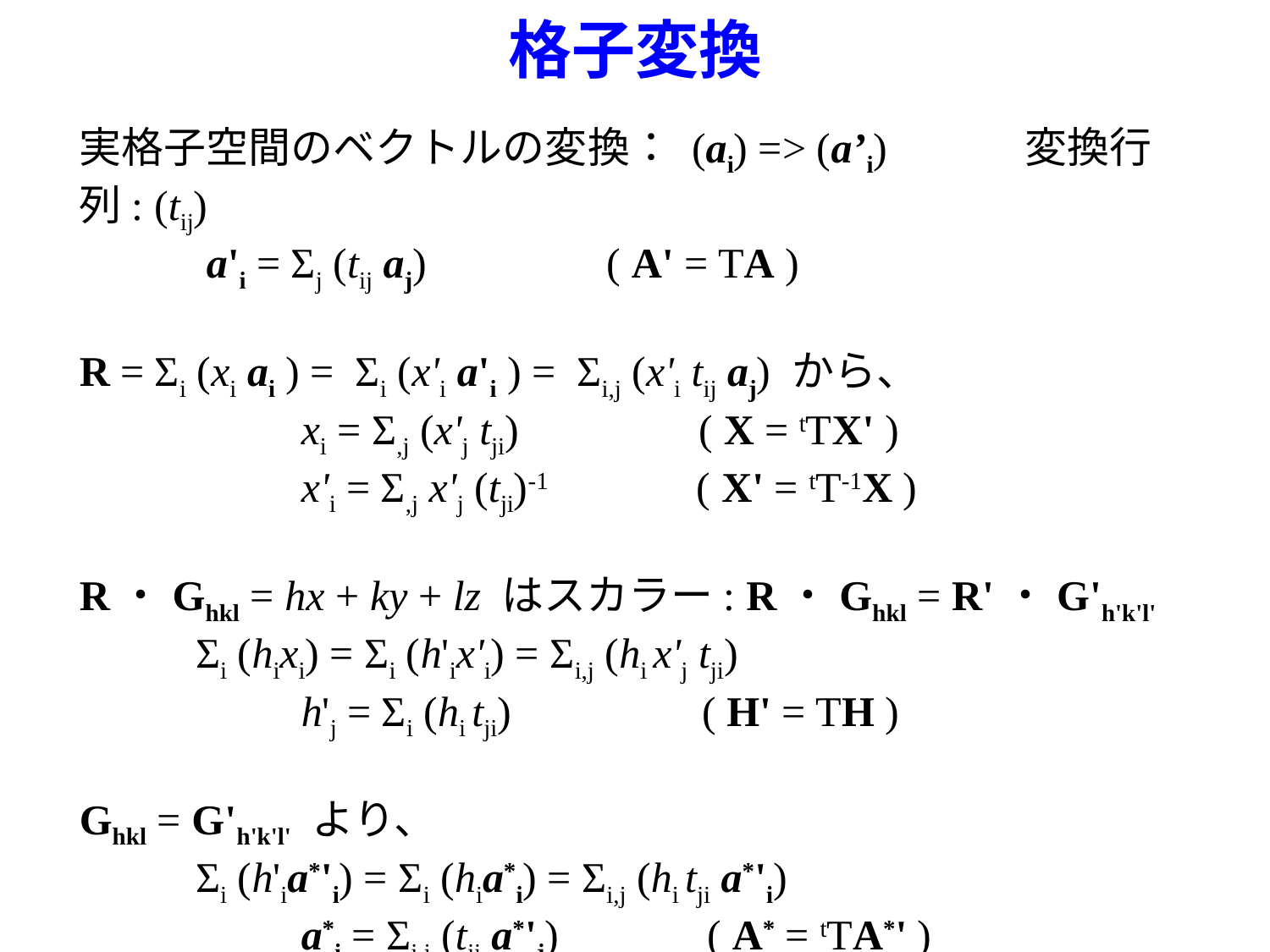

# 格子変換
実格子空間のベクトルの変換： (ai) => (a’i)　　　変換行列: (tij)
	a'i = Σj (tij aj)                 ( A' = TA )

R = Σi (xi ai ) =  Σi (x'i a'i ) =  Σi,j (x'i tij aj) から、
　　　　　xi = Σ,j (x'j tji)                 ( X = tTX' )
　　　　　x'i = Σ,j x'j (tji)-1              ( X' = tT-1X )

R・Ghkl = hx + ky + lz はスカラー: R・Ghkl = R'・G'h'k'l'
           Σi (hixi) = Σi (h'ix'i) = Σi,j (hi x'j tji)
　　　　　h'j = Σi (hi tji)                  ( H' = TH )

Ghkl = G'h'k'l' より、
           Σi (h'ia*'i) = Σi (hia*i) = Σi,j (hi tji a*'i)
　　　　　a*i = Σi,j (tji a*'j)              ( A* = tTA*' )
　　　　　a*'i = Σi,j ((tji)-1 a*j)         ( A*' = tT-1A* )